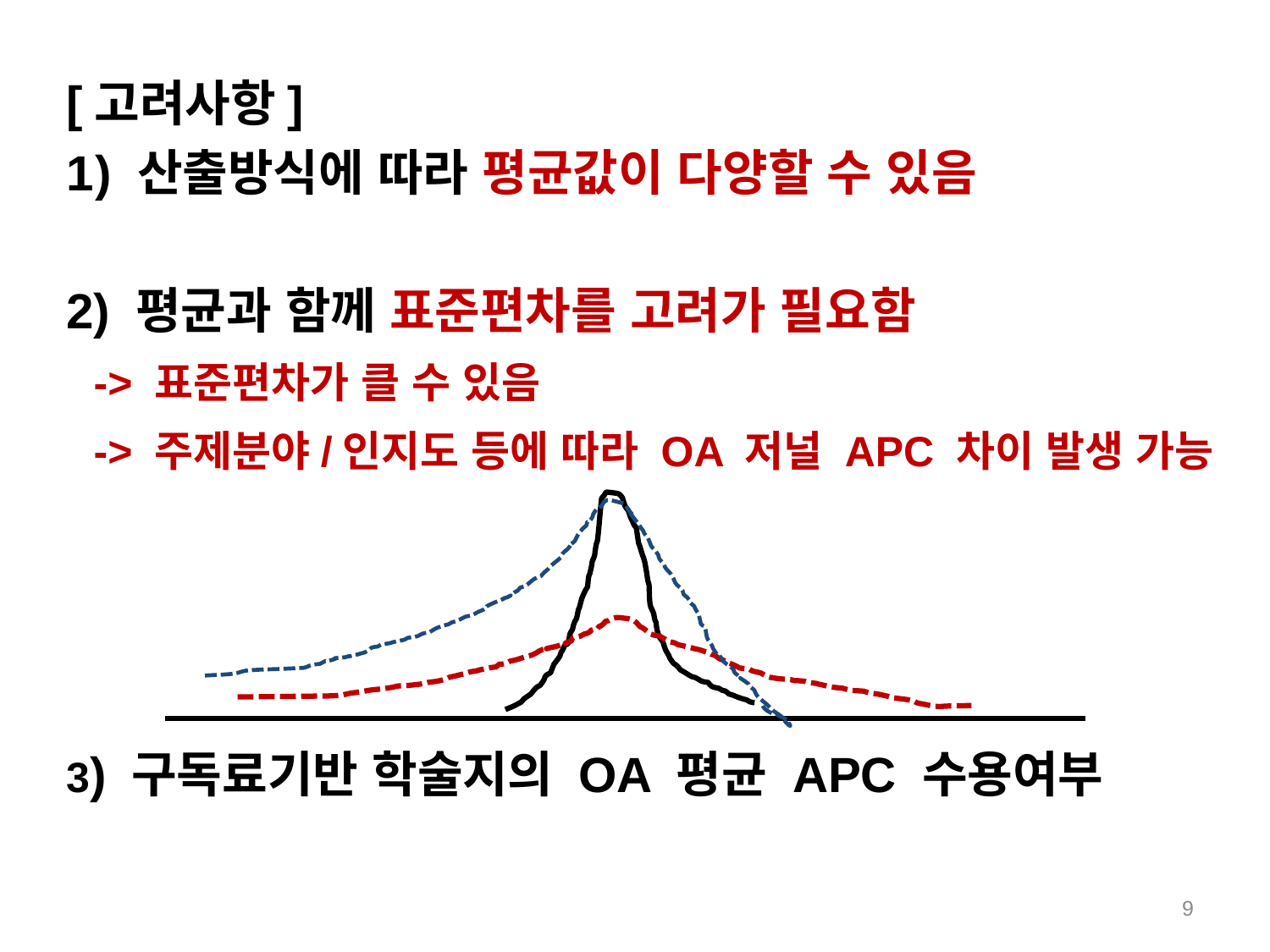

[고려사항]
산출방식에 따라 평균값이 다양할 수 있음

2) 평균과 함께 표준편차를 고려가 필요함
  -> 표준편차가 클 수 있음
  -> 주제분야/인지도 등에 따라 OA 저널 APC 차이 발생 가능

3) 구독료기반 학술지의 OA 평균 APC 수용여부

9